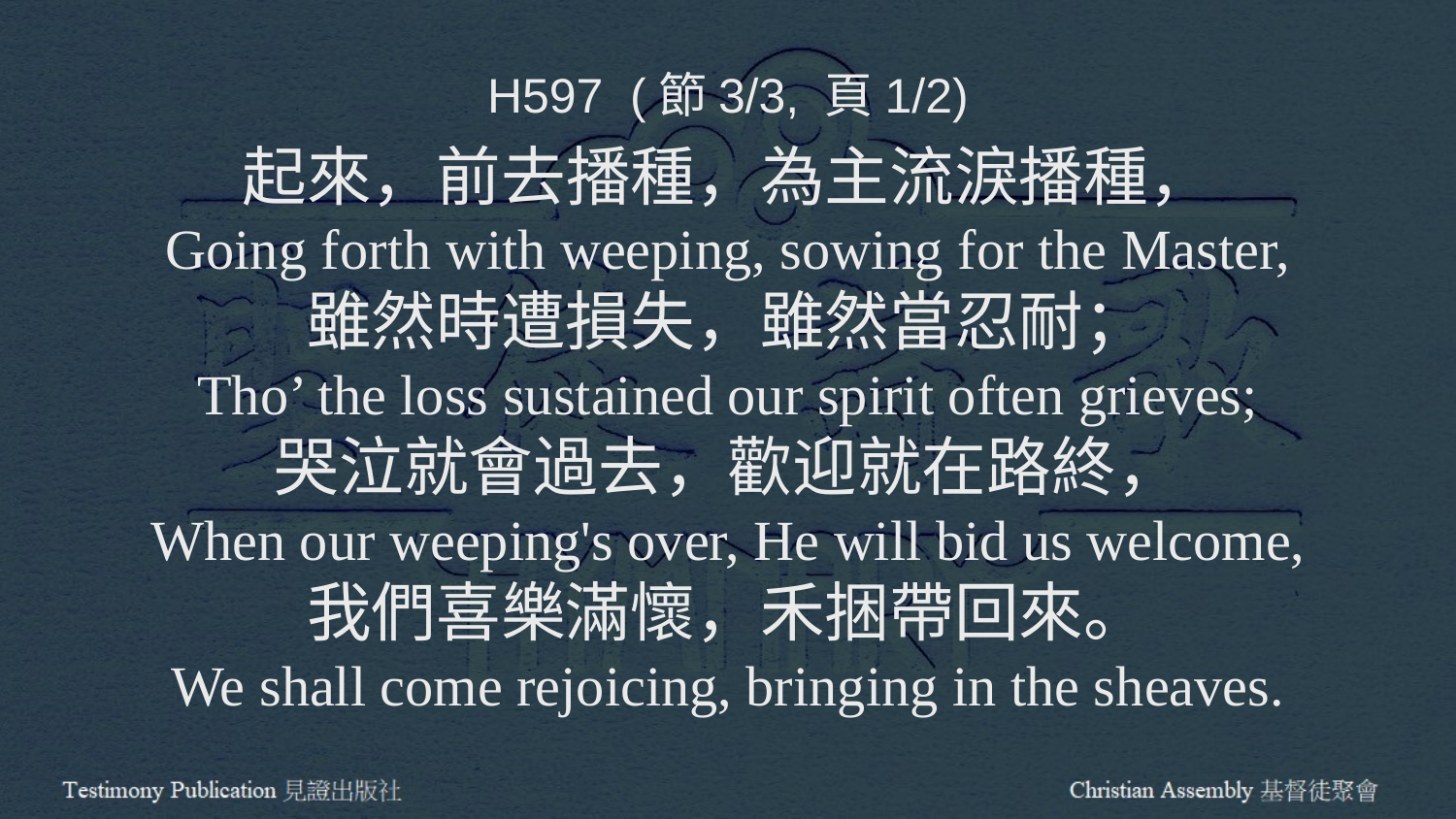

H597  (節3/3, 頁1/2)
起來，前去播種，為主流淚播種，
Going forth with weeping, sowing for the Master,
雖然時遭損失，雖然當忍耐；
Tho’ the loss sustained our spirit often grieves;
哭泣就會過去，歡迎就在路終，
When our weeping's over, He will bid us welcome,
我們喜樂滿懷，禾捆帶回來。
We shall come rejoicing, bringing in the sheaves.